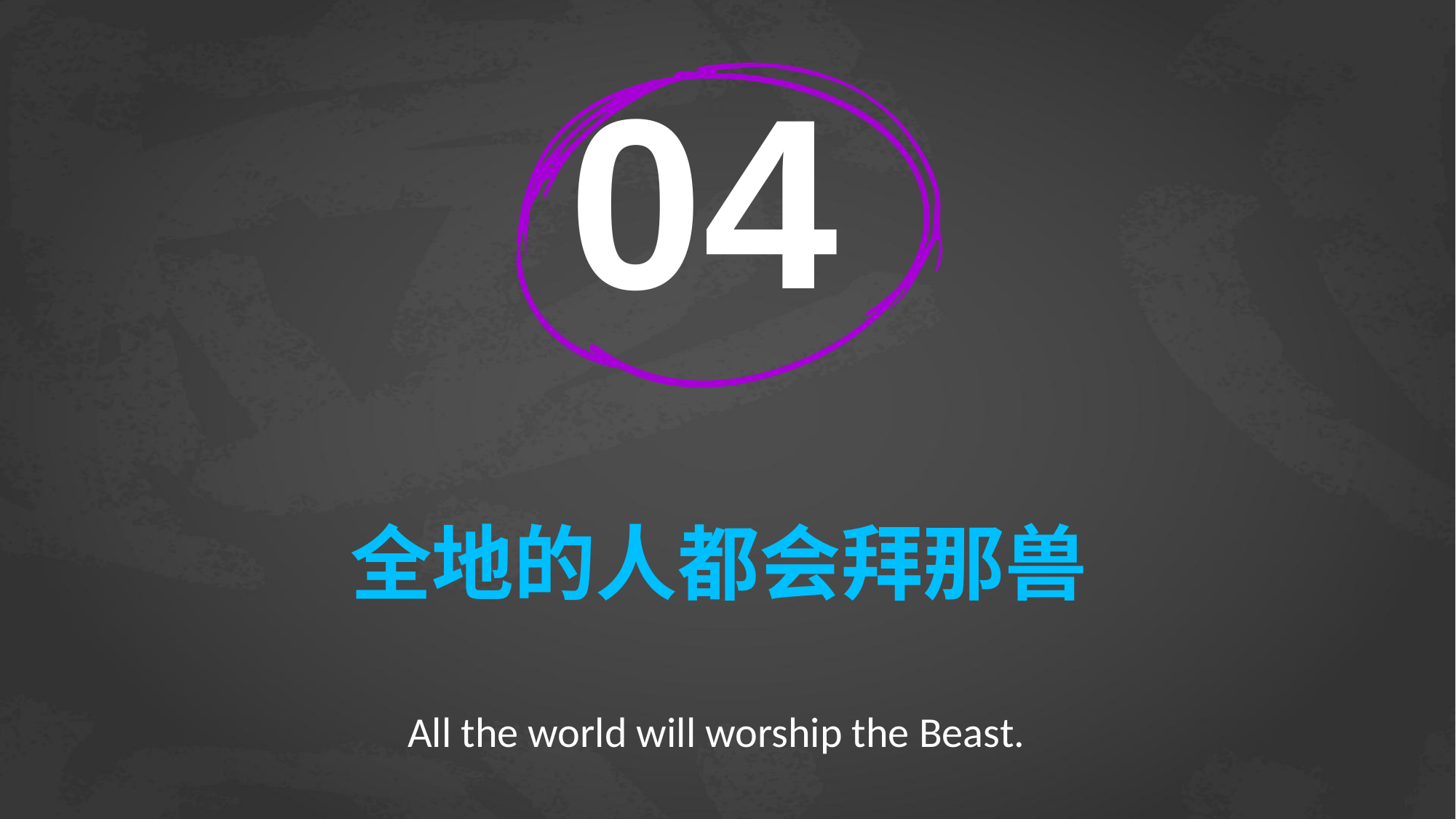

04
# 全地的人都会拜那兽
All the world will worship the Beast.